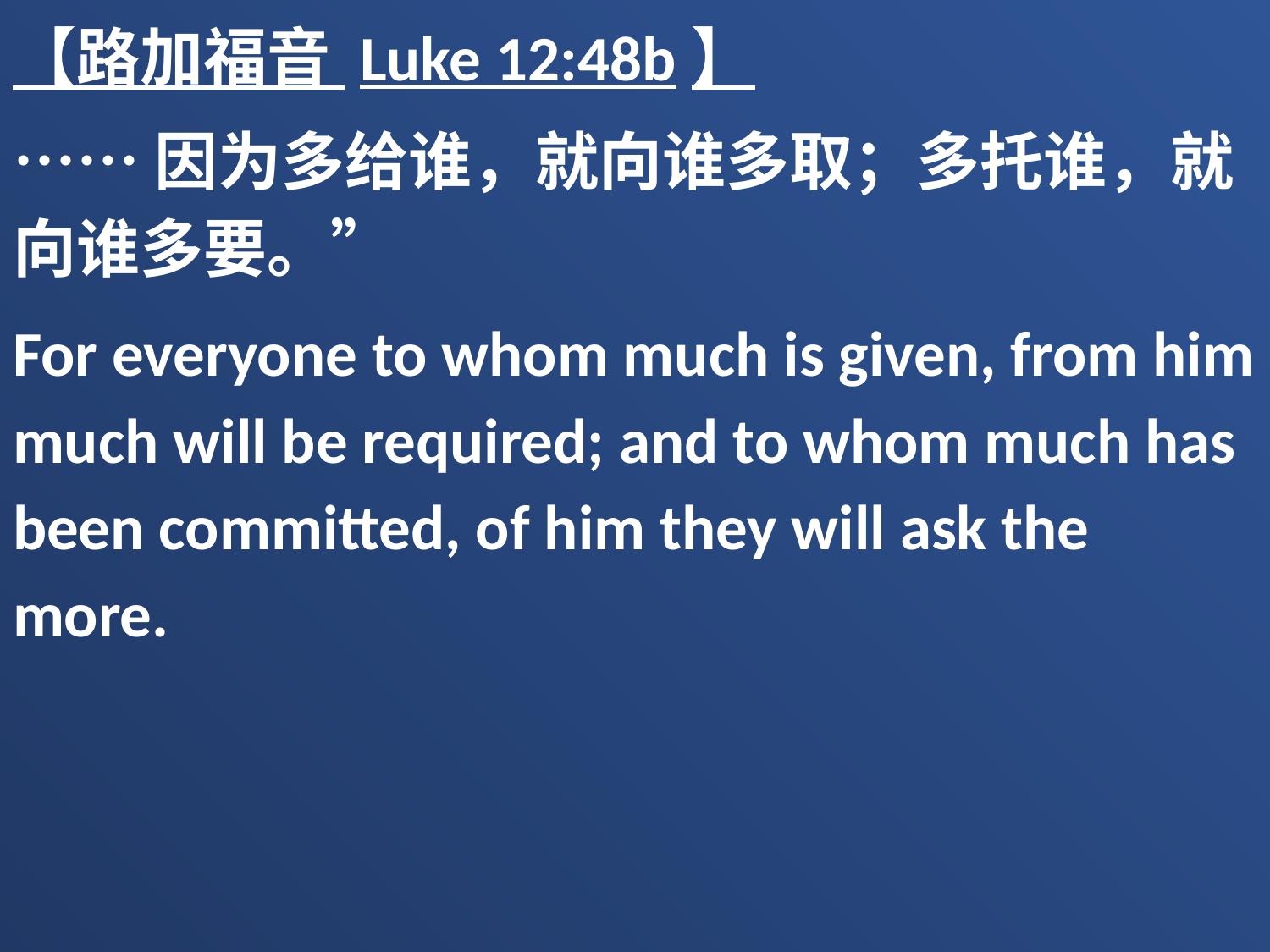

【路加福音 Luke 12:48b】
……因为多给谁，就向谁多取；多托谁，就向谁多要。”
For everyone to whom much is given, from him much will be required; and to whom much has been committed, of him they will ask the more.